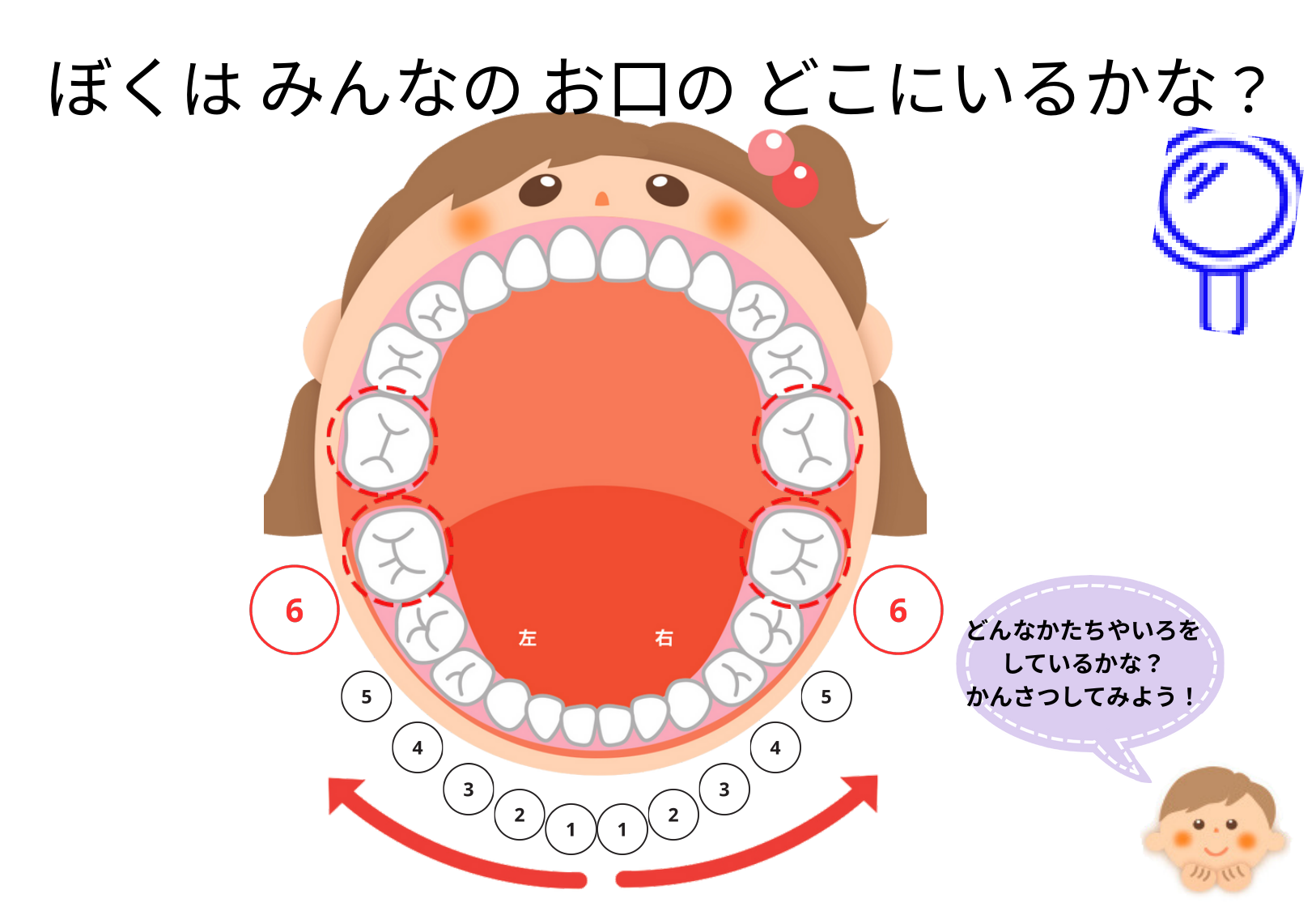

ぼくは みんなの お口の どこにいるかな？

どんなかたちやいろを
しているかな？
かんさつしてみよう！